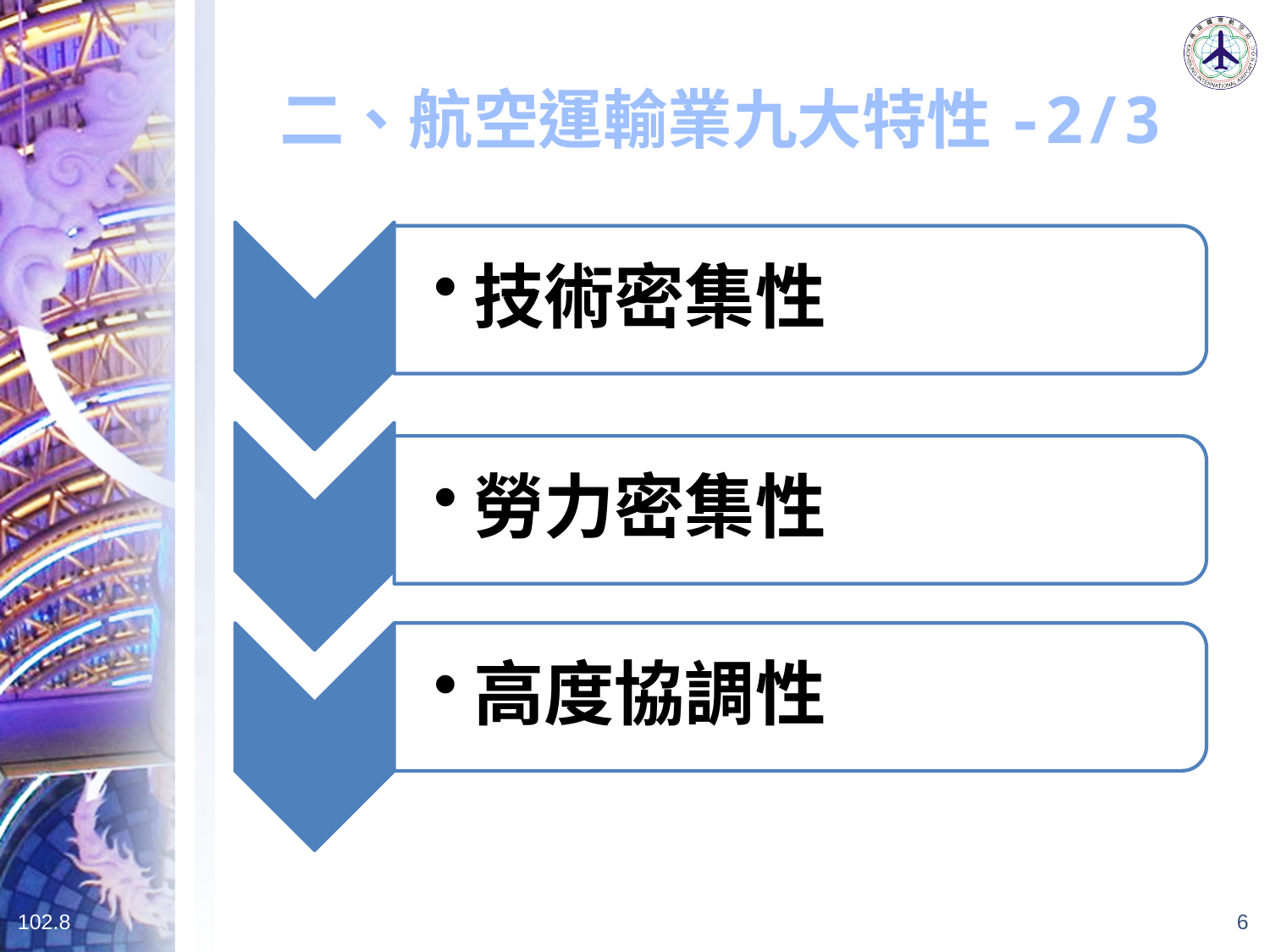

# 二、航空運輸業九大特性-2/3

技術密集性

勞力密集性

高度協調性
102.8
6